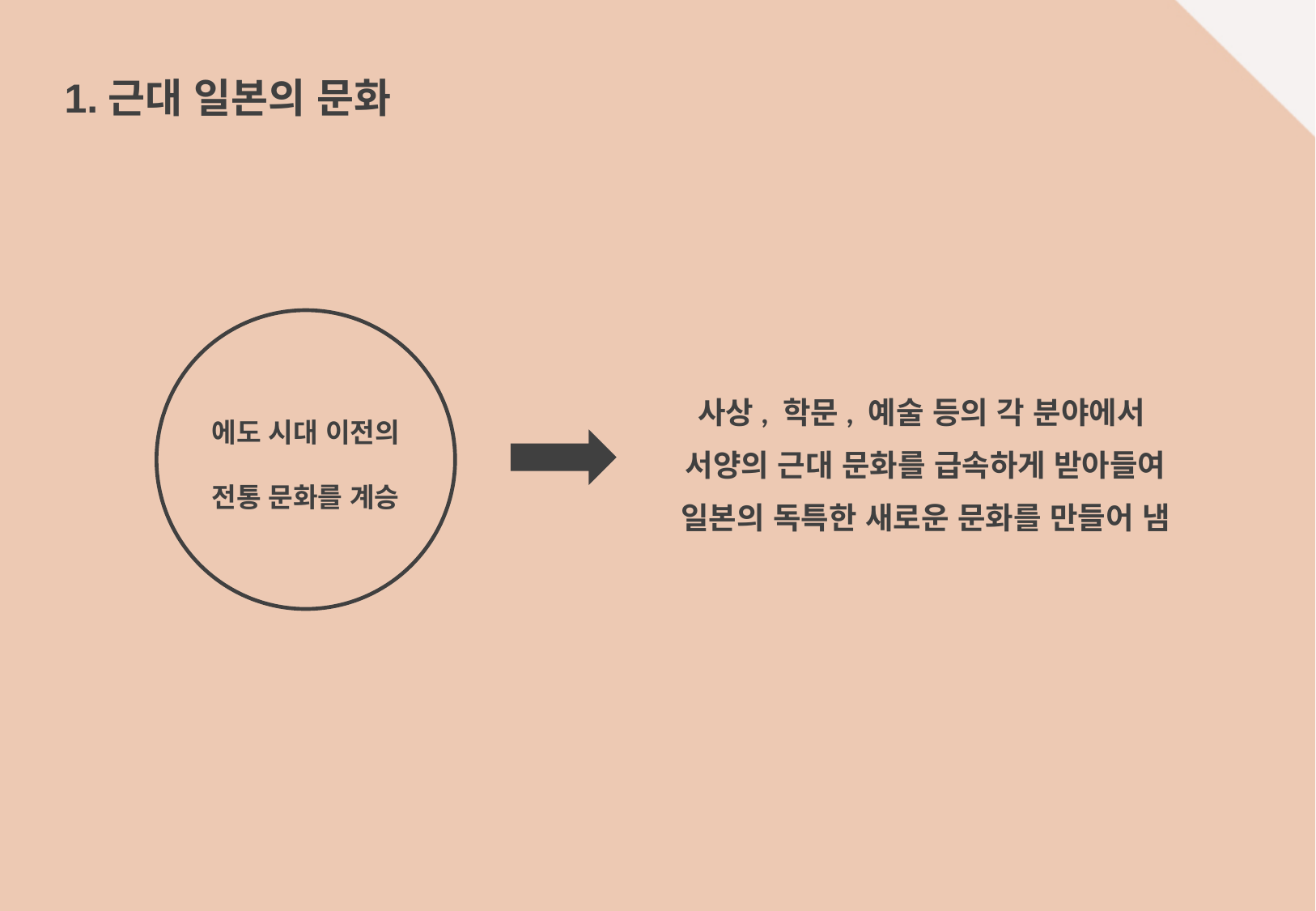

1.근대 일본의 문화

사상, 학문, 예술 등의 각 분야에서

서양의 근대 문화를 급속하게 받아들여

일본의 독특한 새로운 문화를 만들어 냄
에도 시대 이전의

전통 문화를 계승